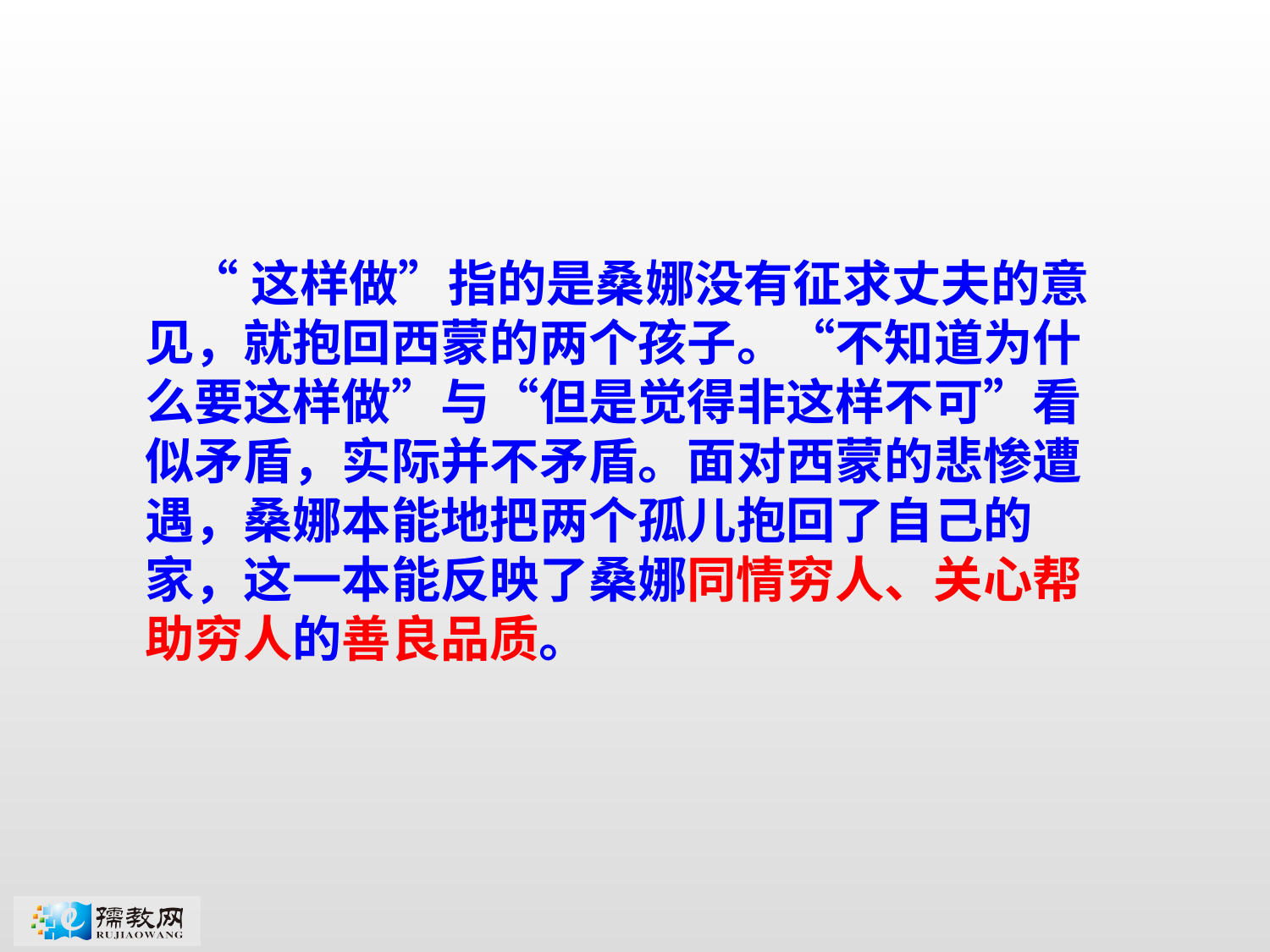

“这样做”指的是桑娜没有征求丈夫的意见，就抱回西蒙的两个孩子。“不知道为什么要这样做”与“但是觉得非这样不可”看似矛盾，实际并不矛盾。面对西蒙的悲惨遭遇，桑娜本能地把两个孤儿抱回了自己的家，这一本能反映了桑娜同情穷人、关心帮助穷人的善良品质。